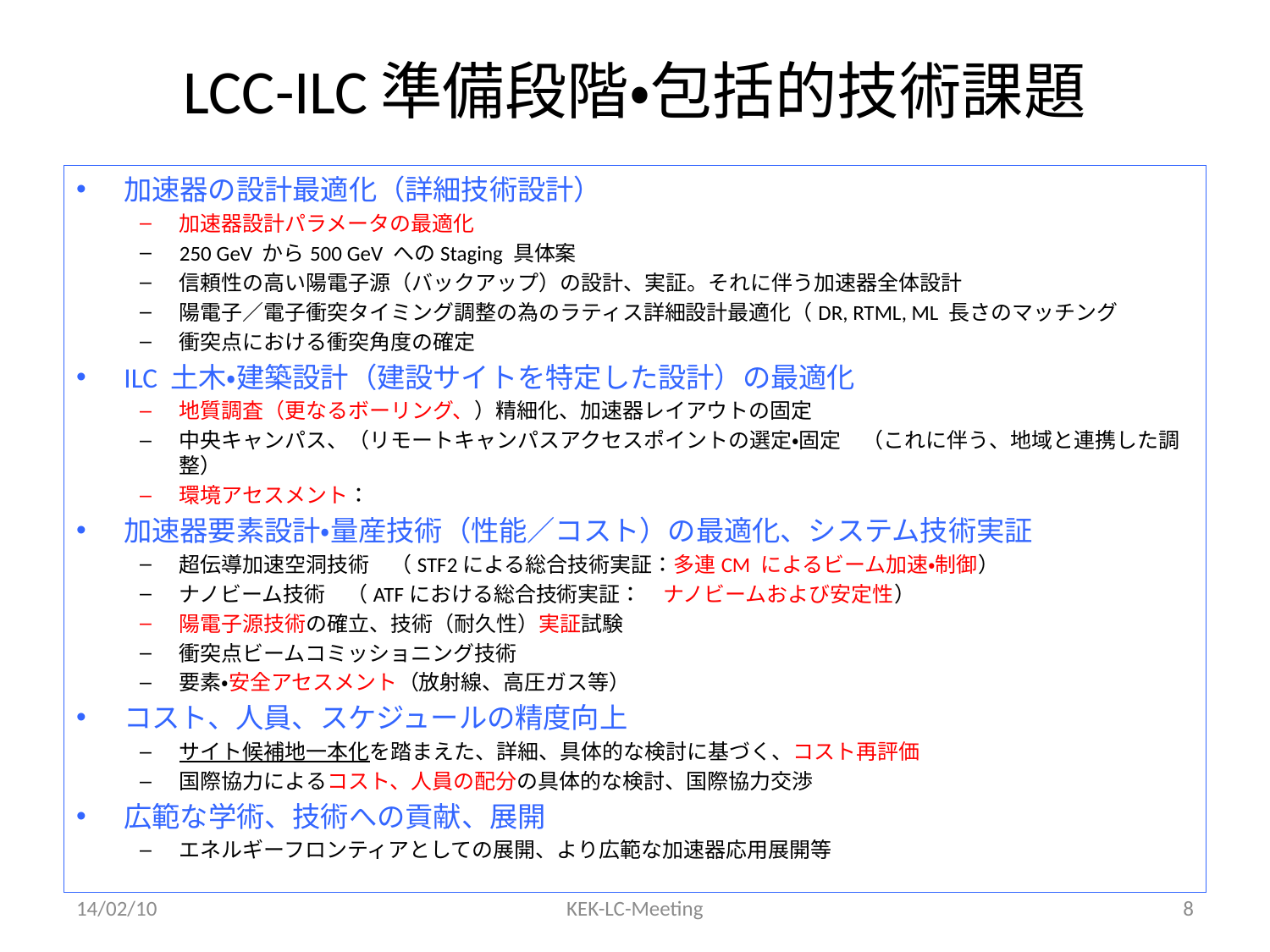

# LCC-ILC準備段階・包括的技術課題
加速器の設計最適化（詳細技術設計）
加速器設計パラメータの最適化
250 GeV から500 GeV へのStaging 具体案
信頼性の高い陽電子源（バックアップ）の設計、実証。それに伴う加速器全体設計
陽電子／電子衝突タイミング調整の為のラティス詳細設計最適化（DR, RTML, ML 長さのマッチング
衝突点における衝突角度の確定
ILC 土木・建築設計（建設サイトを特定した設計）の最適化
地質調査（更なるボーリング、）精細化、加速器レイアウトの固定
中央キャンパス、（リモートキャンパスアクセスポイントの選定・固定　（これに伴う、地域と連携した調整）
環境アセスメント：
加速器要素設計・量産技術（性能／コスト）の最適化、システム技術実証
超伝導加速空洞技術　（STF2による総合技術実証：多連CM によるビーム加速・制御）
ナノビーム技術　（ATFにおける総合技術実証：　ナノビームおよび安定性）
陽電子源技術の確立、技術（耐久性）実証試験
衝突点ビームコミッショニング技術
要素・安全アセスメント（放射線、高圧ガス等）
コスト、人員、スケジュールの精度向上
サイト候補地一本化を踏まえた、詳細、具体的な検討に基づく、コスト再評価
国際協力によるコスト、人員の配分の具体的な検討、国際協力交渉
広範な学術、技術への貢献、展開
エネルギーフロンティアとしての展開、より広範な加速器応用展開等
14/02/10
KEK-LC-Meeting
8